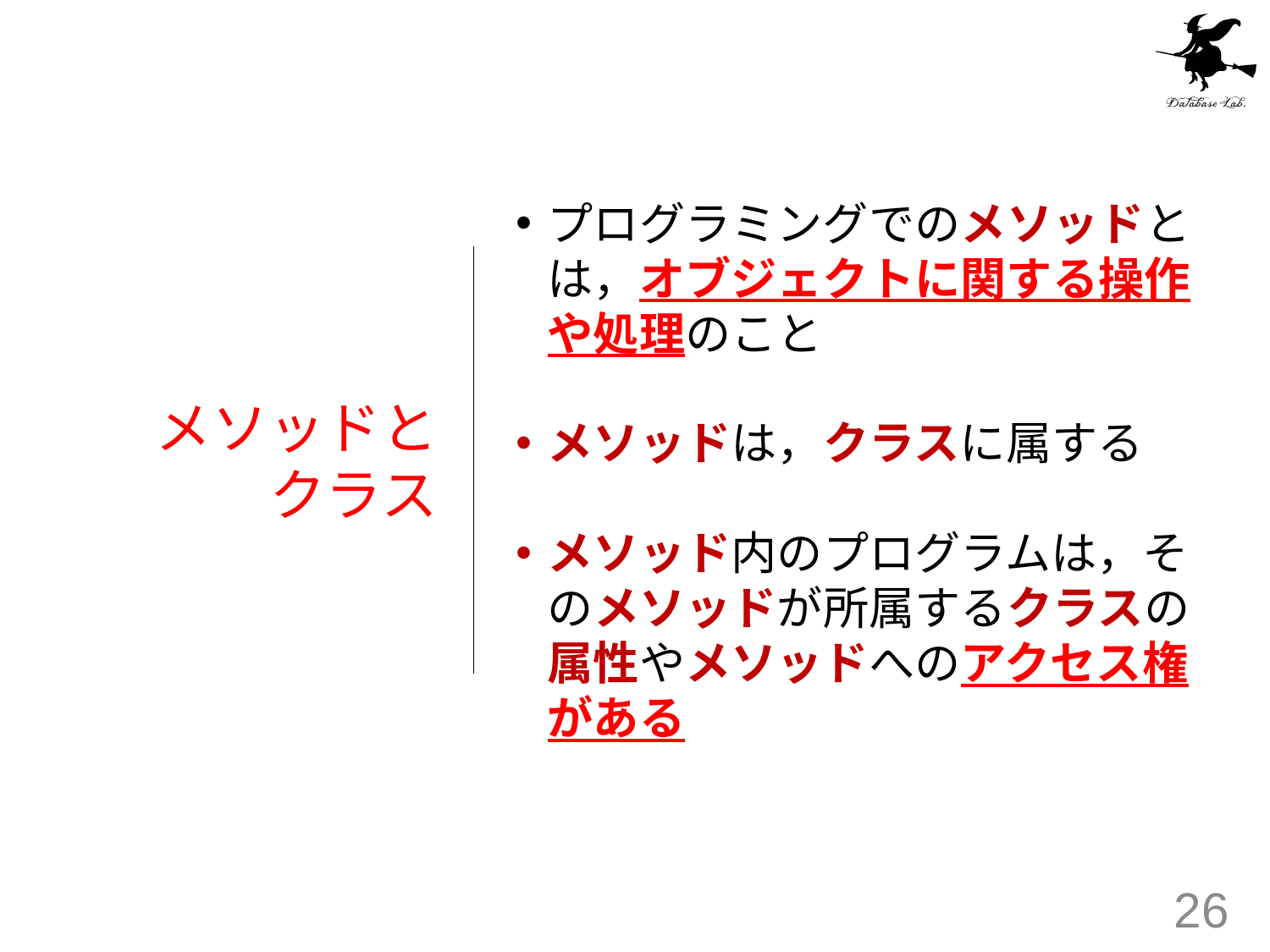

プログラミングでのメソッドとは，オブジェクトに関する操作や処理のこと

メソッドは，クラスに属する

メソッド内のプログラムは，そのメソッドが所属するクラスの属性やメソッドへのアクセス権がある

# メソッドと クラス
26